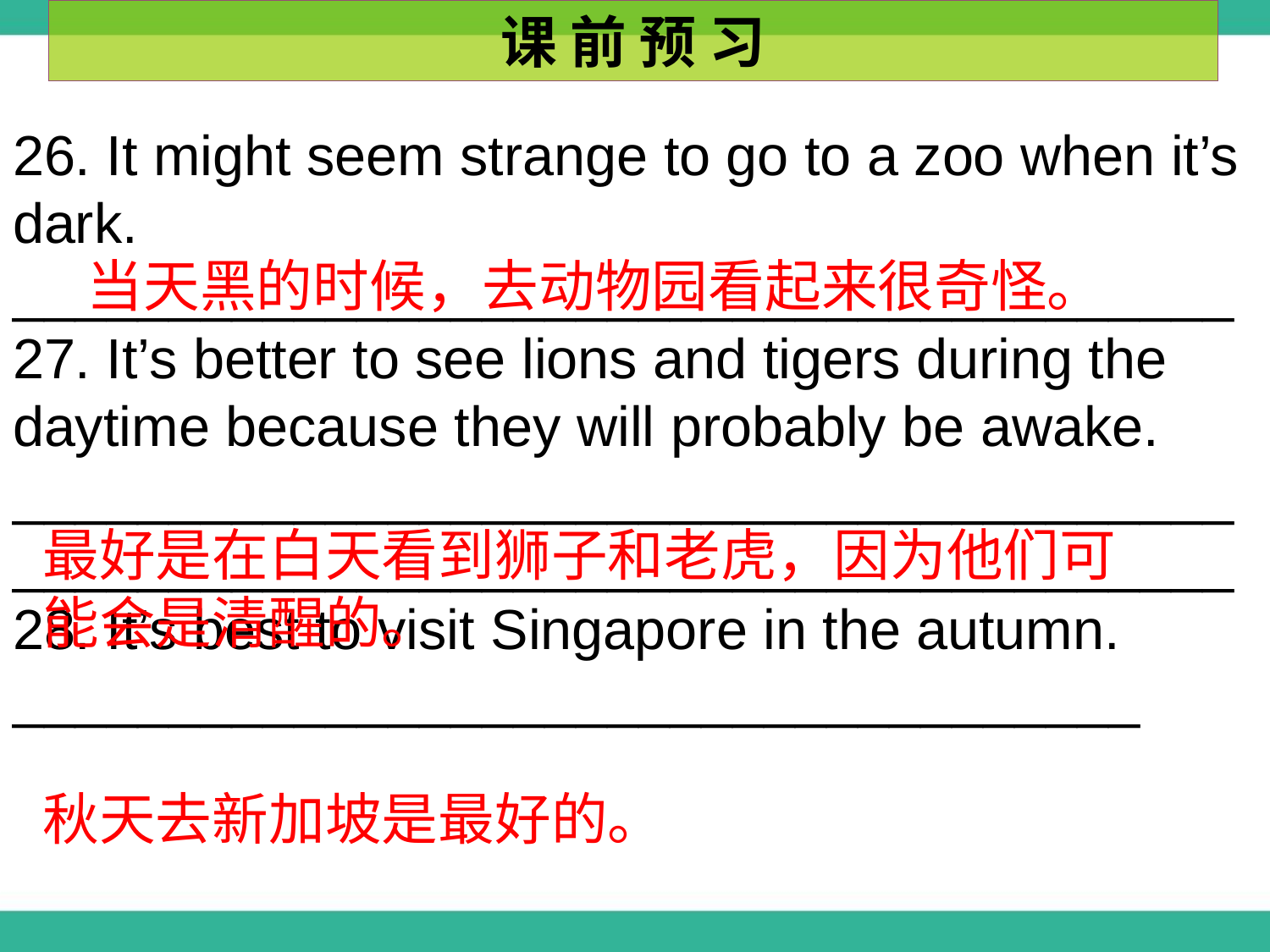

课 前 预 习
26. It might seem strange to go to a zoo when it’s dark.
_______________________________________
27. It’s better to see lions and tigers during the daytime because they will probably be awake.
______________________________________________________________________________
28. It’s best to visit Singapore in the autumn.
____________________________________
当天黑的时候，去动物园看起来很奇怪。
最好是在白天看到狮子和老虎，因为他们可能会是清醒的。
秋天去新加坡是最好的。